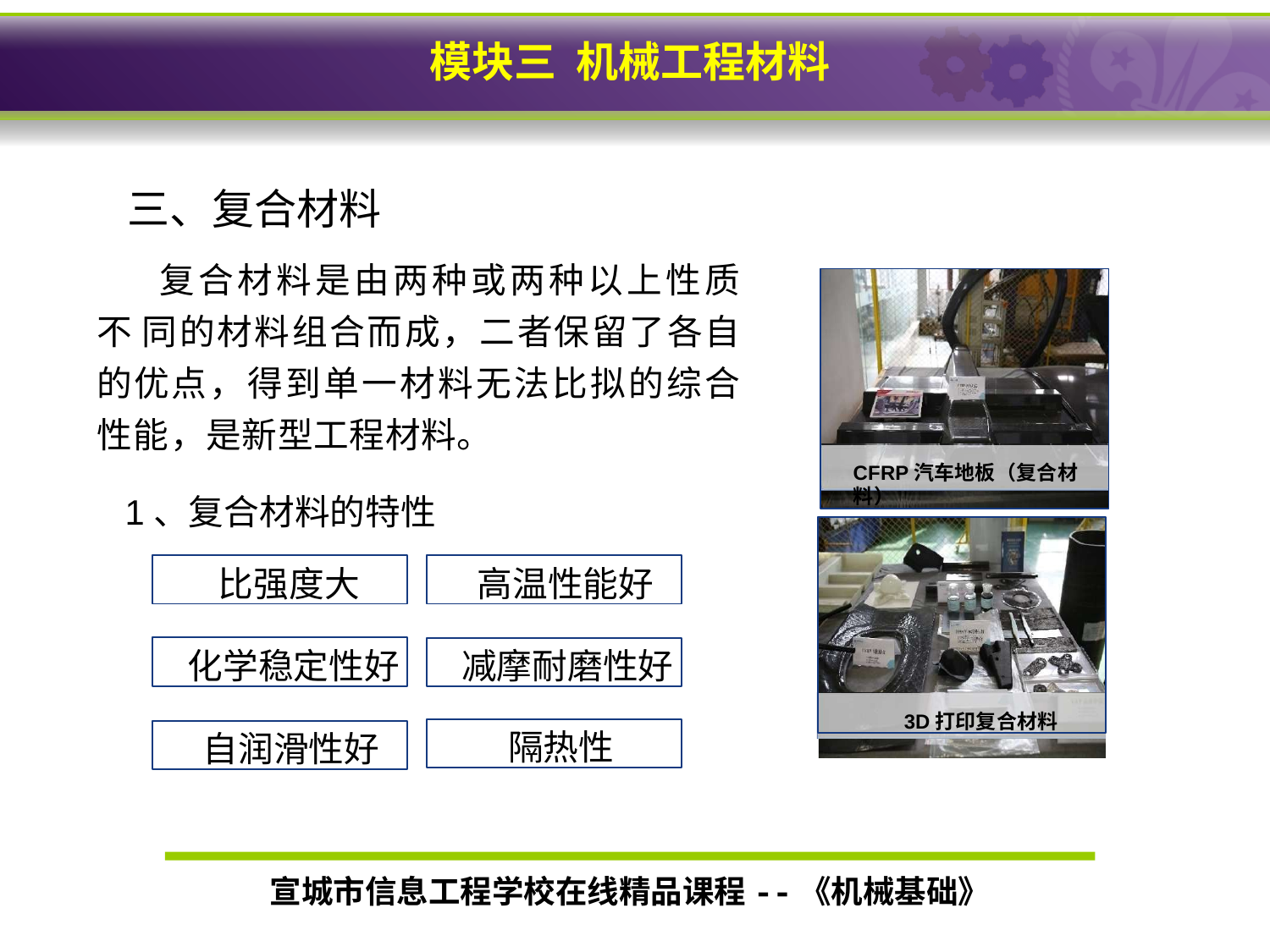

三、复合材料
复合材料是由两种或两种以上性质不 同的材料组合而成，二者保留了各自的优点，得到单一材料无法比拟的综合性能，是新型工程材料。

CFRP汽车地板（复合材料）

1、复合材料的特性

3D打印复合材料

比强度大
高温性能好
化学稳定性好
减摩耐磨性好

隔热性
自润滑性好